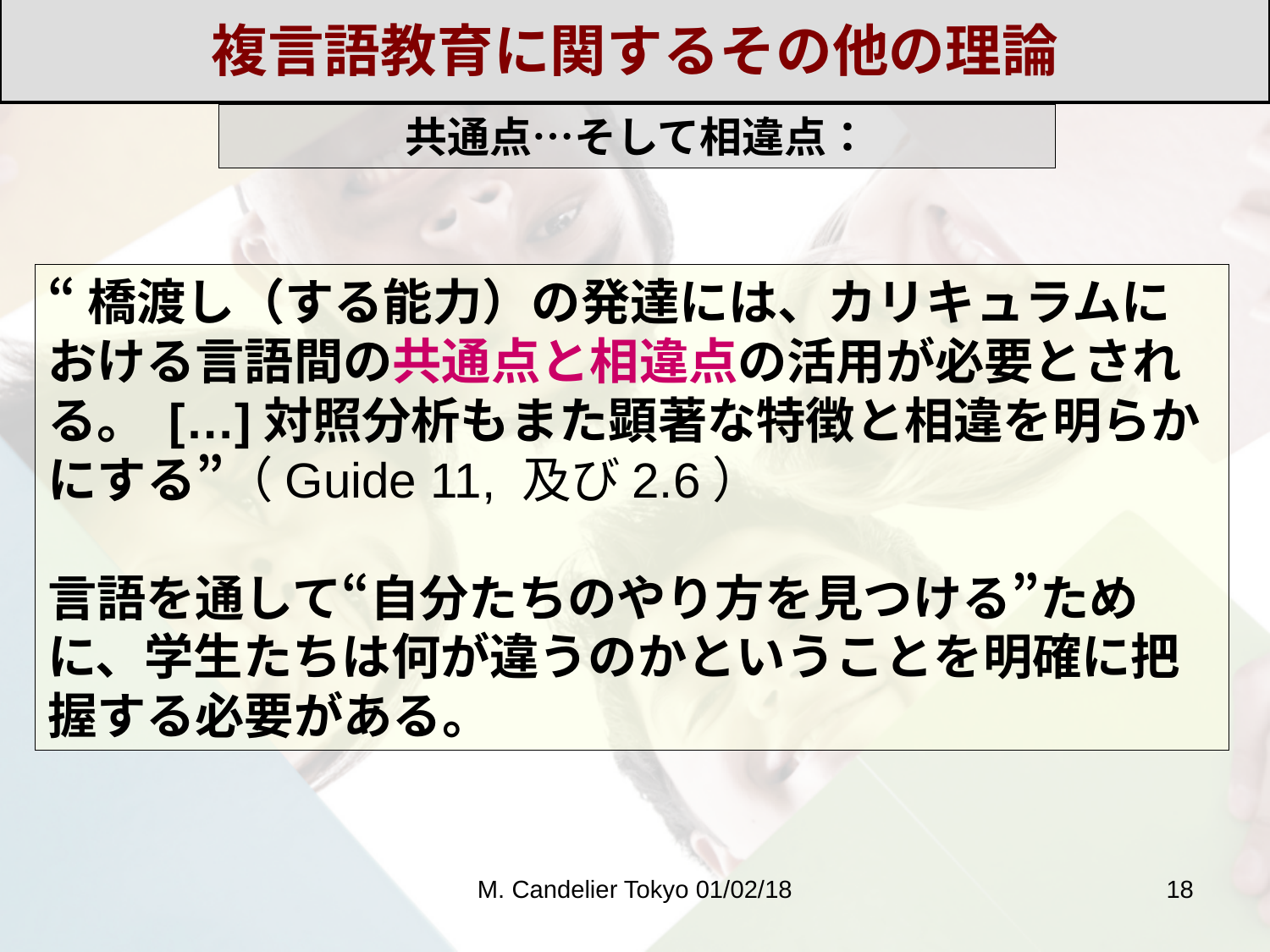

複言語教育に関するその他の理論
共通点…そして相違点：
“橋渡し（する能力）の発達には、カリキュラムにおける言語間の共通点と相違点の活用が必要とされる。 […]対照分析もまた顕著な特徴と相違を明らかにする”（Guide 11, 及び2.6）

言語を通して“自分たちのやり方を見つける”ために、学生たちは何が違うのかということを明確に把握する必要がある。
M. Candelier Tokyo 01/02/18
18